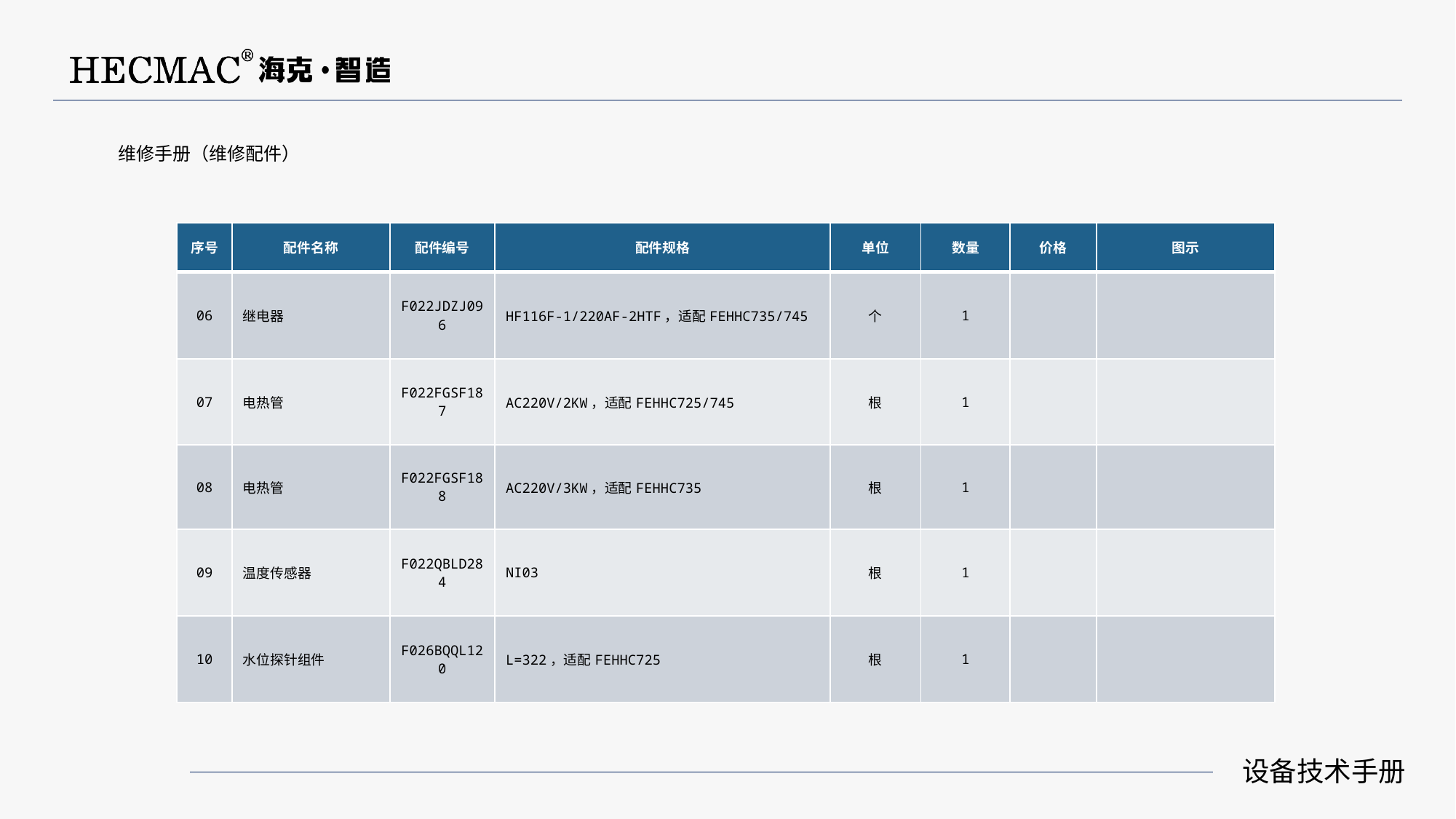

维修手册（维修配件）
| 序号 | 配件名称 | 配件编号 | 配件规格 | 单位 | 数量 | 价格 | 图示 |
| --- | --- | --- | --- | --- | --- | --- | --- |
| 06 | 继电器 | F022JDZJ096 | HF116F-1/220AF-2HTF，适配FEHHC735/745 | 个 | 1 |  |  |
| 07 | 电热管 | F022FGSF187 | AC220V/2KW，适配FEHHC725/745 | 根 | 1 |  |  |
| 08 | 电热管 | F022FGSF188 | AC220V/3KW，适配FEHHC735 | 根 | 1 |  |  |
| 09 | 温度传感器 | F022QBLD284 | NI03 | 根 | 1 |  |  |
| 10 | 水位探针组件 | F026BQQL120 | L=322，适配FEHHC725 | 根 | 1 |  |  |